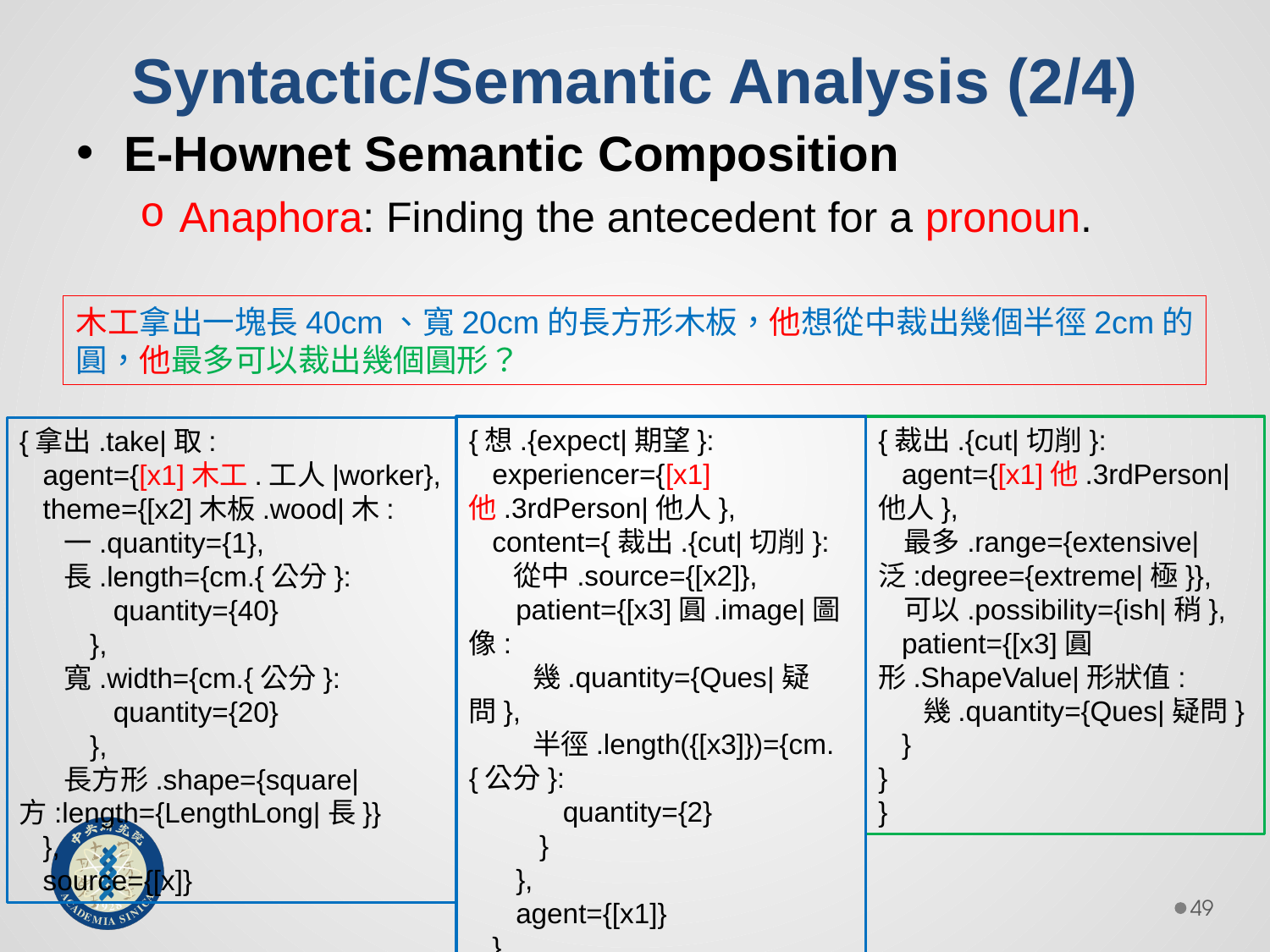

# Syntactic/Semantic Analysis (2/4)
E-Hownet Semantic Composition
Anaphora: Finding the antecedent for a pronoun.

木工拿出一塊長40cm、寬20cm的長方形木板，他想從中裁出幾個半徑2cm的圓，他最多可以裁出幾個圓形？
{想.{expect|期望}:
   experiencer={[x1]他.3rdPerson|他人},
   content={裁出.{cut|切削}:
      從中.source={[x2]},
      patient={[x3]圓.image|圖像:
         幾.quantity={Ques|疑問},
         半徑.length({[x3]})={cm.{公分}:
            quantity={2}
         }
      },
      agent={[x1]}
   }
{裁出.{cut|切削}:
   agent={[x1]他.3rdPerson|他人},
   最多.range={extensive|泛:degree={extreme|極}},
   可以.possibility={ish|稍},
   patient={[x3]圓形.ShapeValue|形狀值:
      幾.quantity={Ques|疑問}
   }
}
}
{拿出.take|取:
   agent={[x1]木工.工人|worker},
   theme={[x2]木板.wood|木:
      一.quantity={1},
      長.length={cm.{公分}:
            quantity={40}
         },
      寬.width={cm.{公分}:
            quantity={20}
         },
      長方形.shape={square|方:length={LengthLong|長}}
   },
   source={[x]}
49